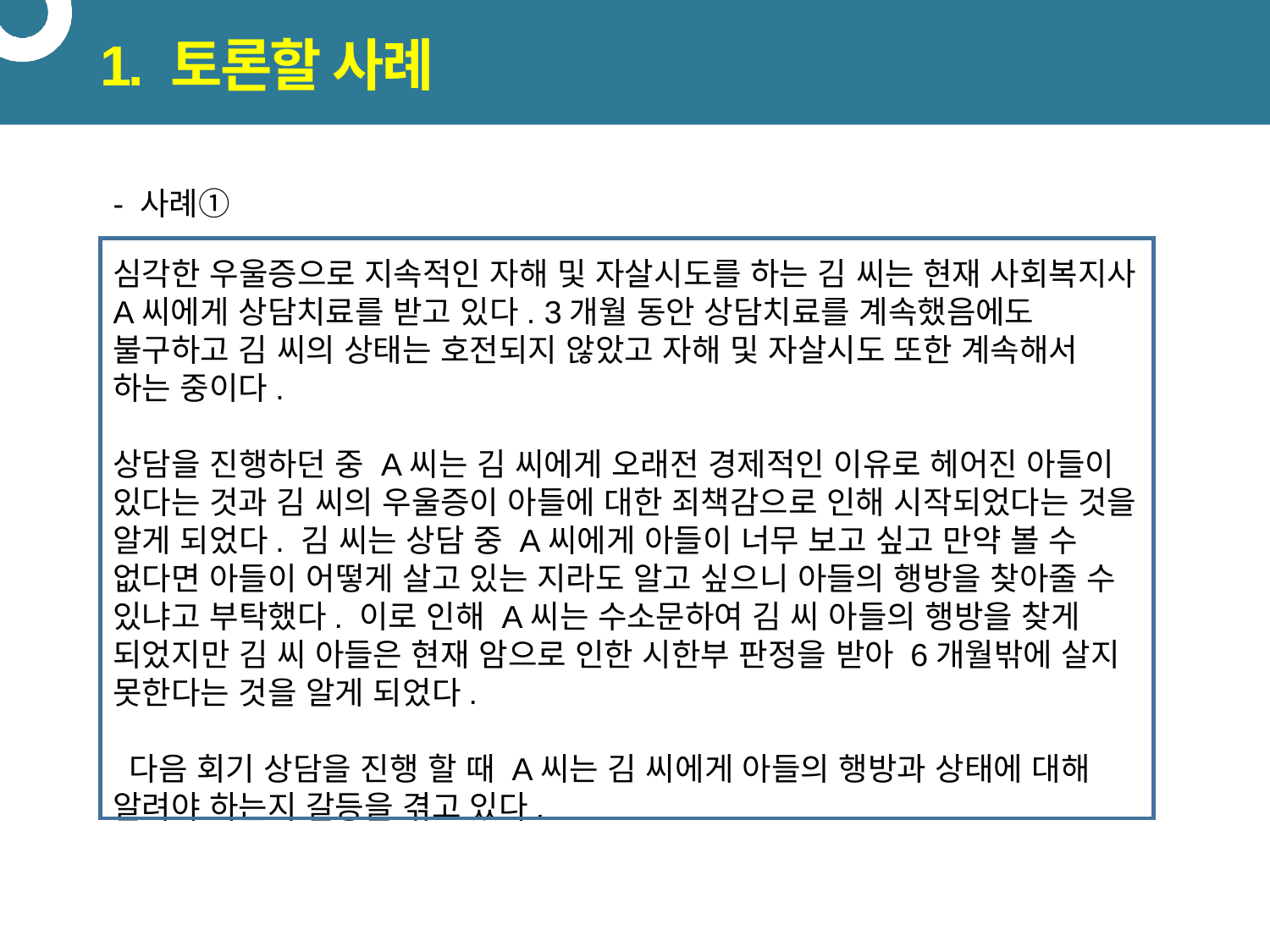

# 1. 토론할 사례
- 사례①

심각한 우울증으로 지속적인 자해 및 자살시도를 하는 김 씨는 현재 사회복지사 A씨에게 상담치료를 받고 있다. 3개월 동안 상담치료를 계속했음에도 불구하고 김 씨의 상태는 호전되지 않았고 자해 및 자살시도 또한 계속해서 하는 중이다.

상담을 진행하던 중 A씨는 김 씨에게 오래전 경제적인 이유로 헤어진 아들이 있다는 것과 김 씨의 우울증이 아들에 대한 죄책감으로 인해 시작되었다는 것을 알게 되었다. 김 씨는 상담 중 A씨에게 아들이 너무 보고 싶고 만약 볼 수 없다면 아들이 어떻게 살고 있는 지라도 알고 싶으니 아들의 행방을 찾아줄 수 있냐고 부탁했다. 이로 인해 A씨는 수소문하여 김 씨 아들의 행방을 찾게 되었지만 김 씨 아들은 현재 암으로 인한 시한부 판정을 받아 6개월밖에 살지 못한다는 것을 알게 되었다.

 다음 회기 상담을 진행 할 때 A씨는 김 씨에게 아들의 행방과 상태에 대해 알려야 하는지 갈등을 겪고 있다.